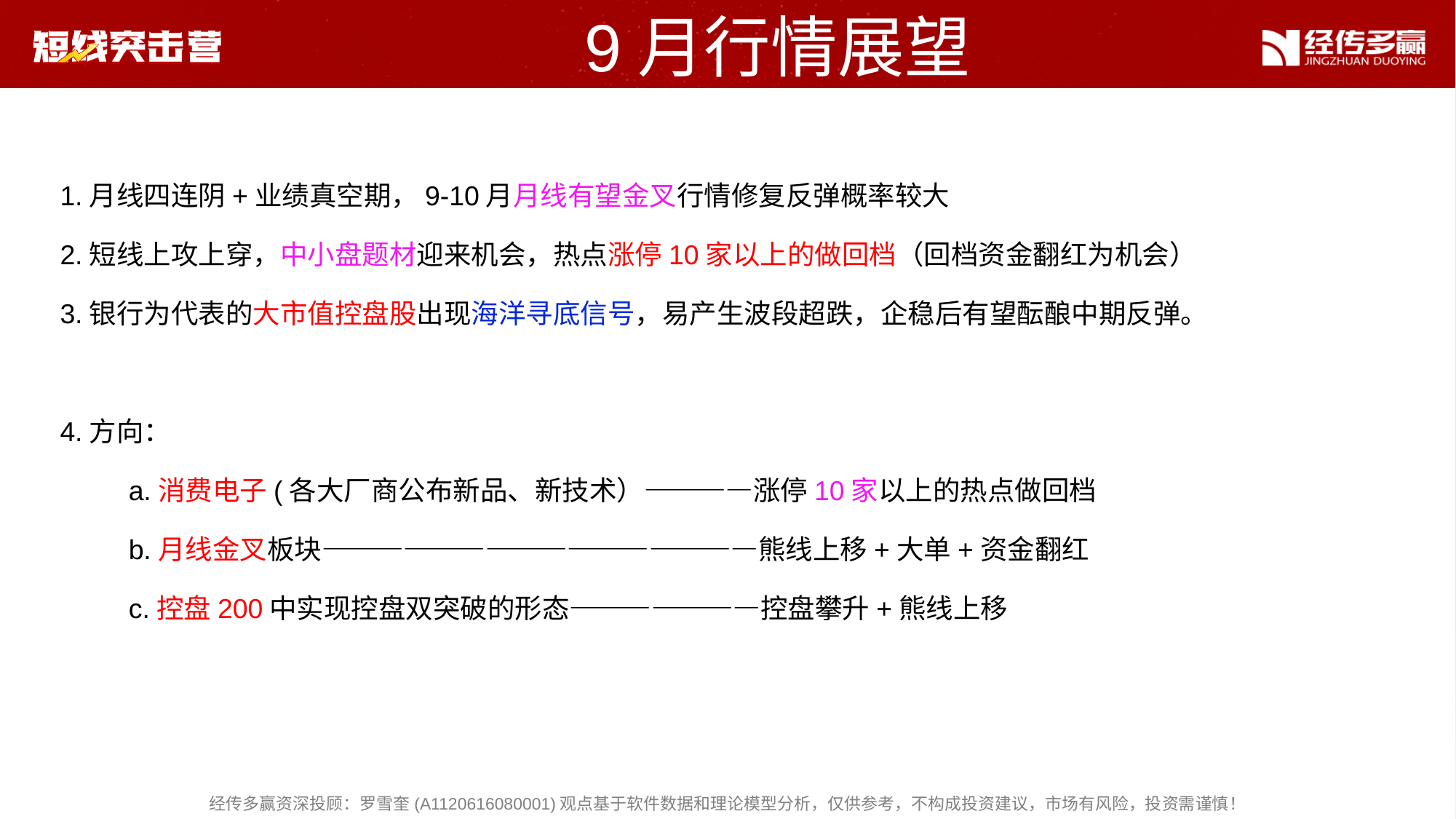

9月行情展望
1.月线四连阴+业绩真空期，9-10月月线有望金叉行情修复反弹概率较大
2.短线上攻上穿，中小盘题材迎来机会，热点涨停10家以上的做回档（回档资金翻红为机会）
3.银行为代表的大市值控盘股出现海洋寻底信号，易产生波段超跌，企稳后有望酝酿中期反弹。

4.方向：
         a.消费电子(各大厂商公布新品、新技术）————涨停10家以上的热点做回档
         b.月线金叉板块————————————————熊线上移+大单+资金翻红
         c.控盘200中实现控盘双突破的形态———————控盘攀升+熊线上移